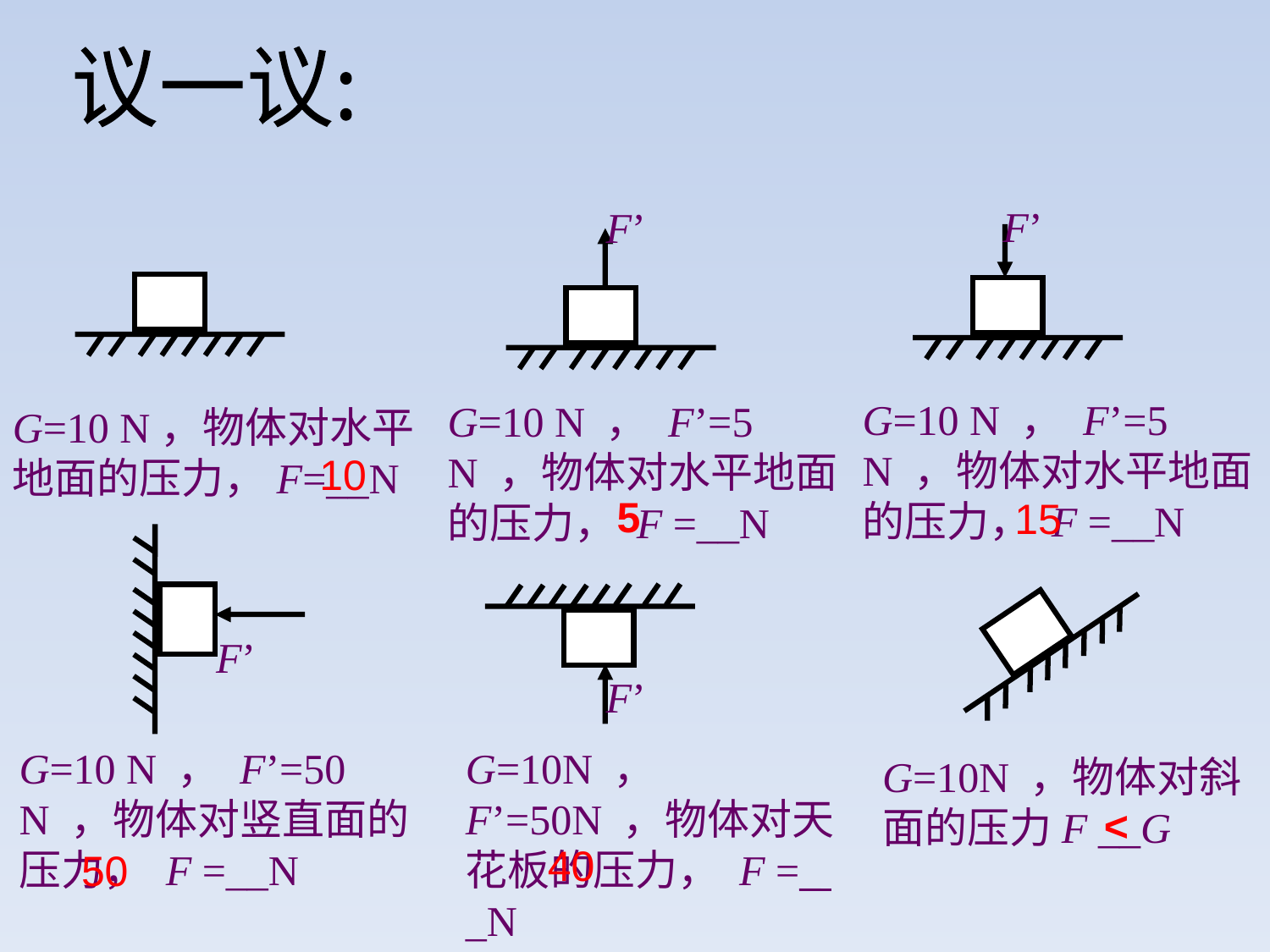

议一议:
F’
F’

G=10 N ， F’=5 N ，物体对水平地面的压力， F =__N
G=10 N ， F’=5 N ，物体对水平地面的压力， F =__N
G=10 N，物体对水平地面的压力，F=__N
10
5
15

F’

F’
G=10 N ， F’=50 N ，物体对竖直面的压力， F =__N
G=10N ， F’=50N ，物体对天花板的压力， F =_  _N
G=10N ，物体对斜面的压力F __G
<
40
50